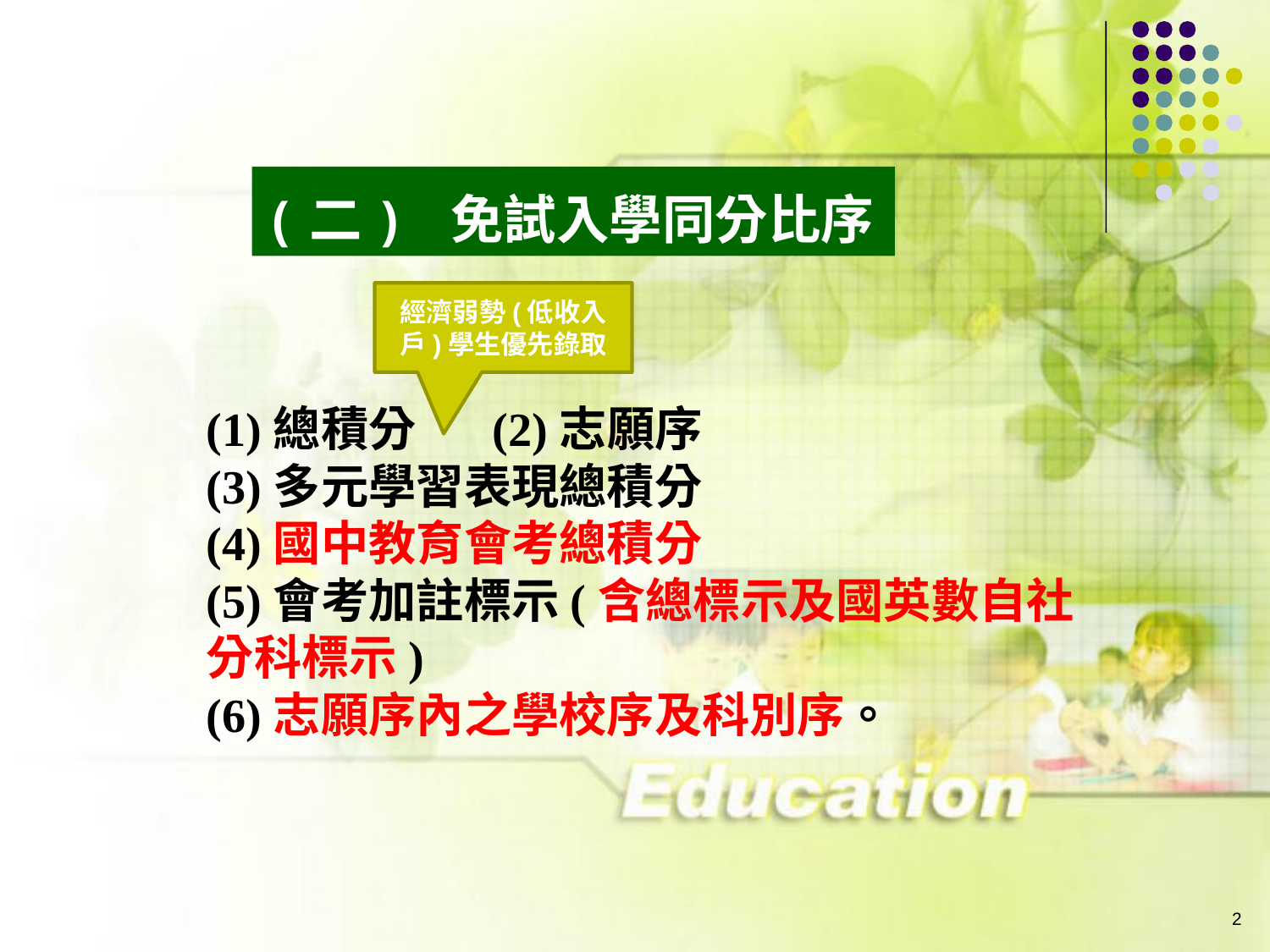

# (二) 免試入學同分比序
2
經濟弱勢(低收入戶)學生優先錄取
(1)總積分      (2)志願序
(3)多元學習表現總積分
(4)國中教育會考總積分
(5)會考加註標示(含總標示及國英數自社分科標示)
(6)志願序內之學校序及科別序。
2